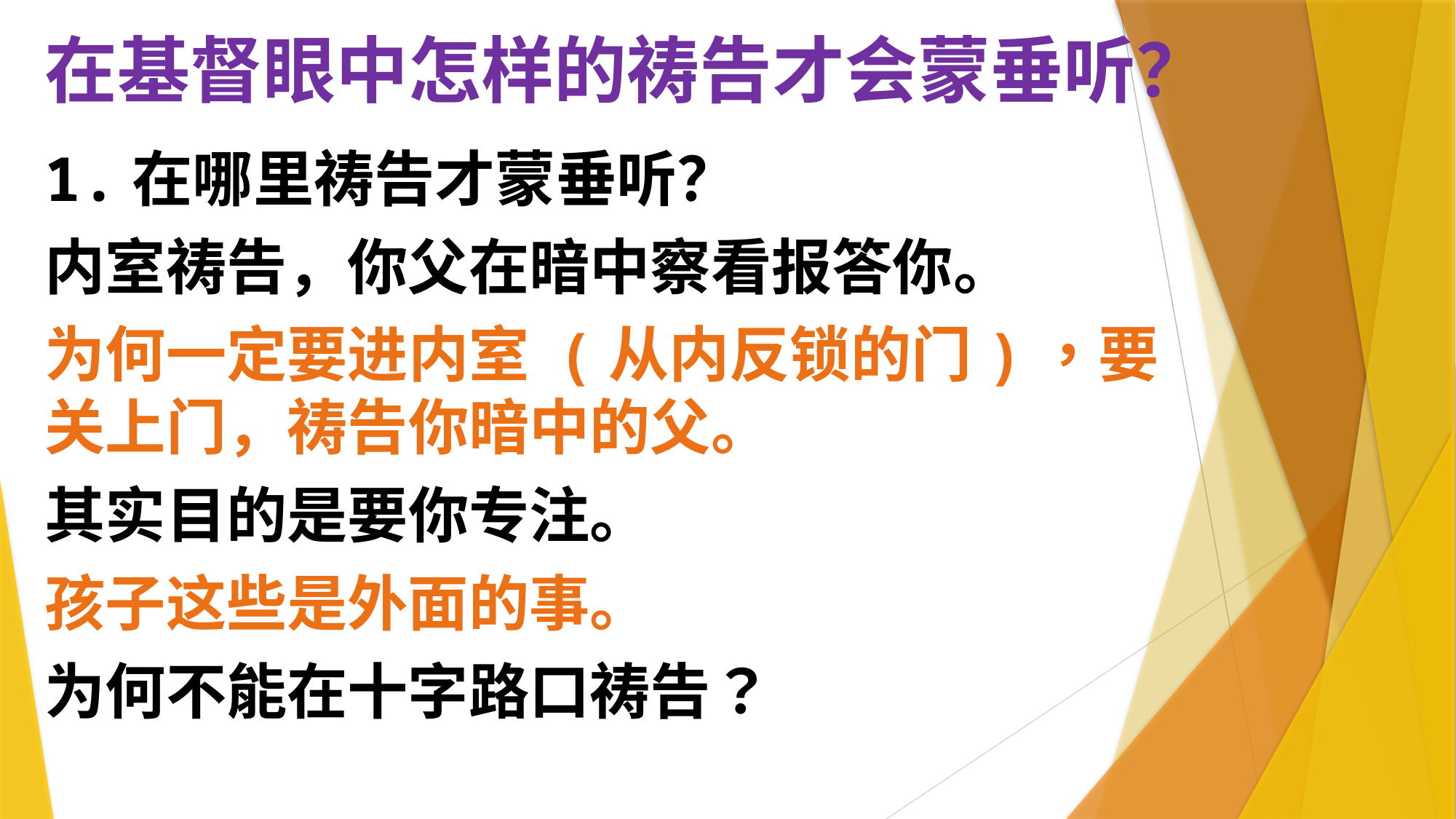

# 在基督眼中怎样的祷告才会蒙垂听？
1.在哪里祷告才蒙垂听？
内室祷告，你父在暗中察看报答你。
为何一定要进内室 (从内反锁的门)，要关上门，祷告你暗中的父。
其实目的是要你专注。
孩子这些是外面的事。
为何不能在十字路口祷告？